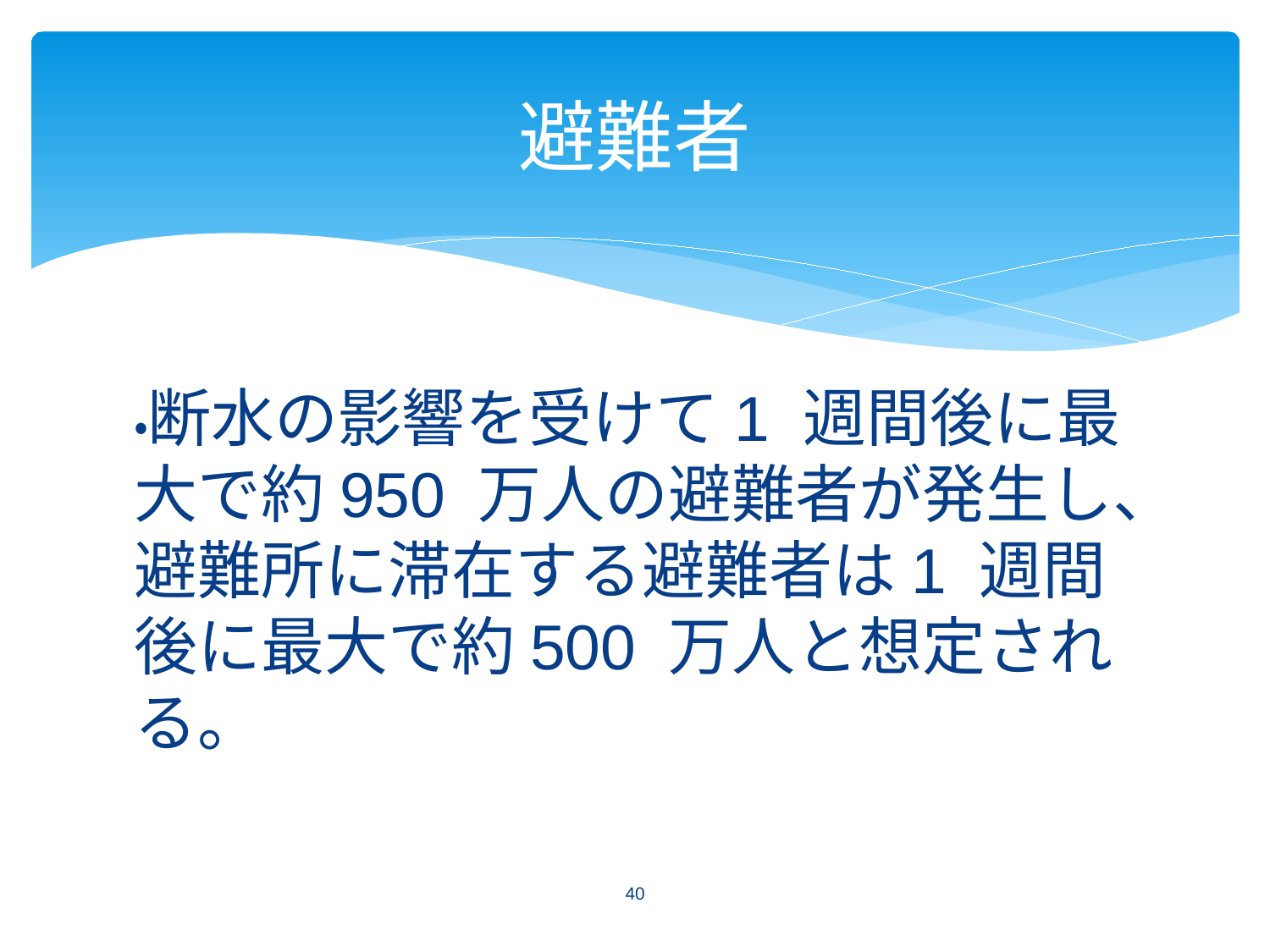

# 避難者
・断水の影響を受けて1 週間後に最大で約950 万人の避難者が発生し、避難所に滞在する避難者は1 週間後に最大で約500 万人と想定される。

40